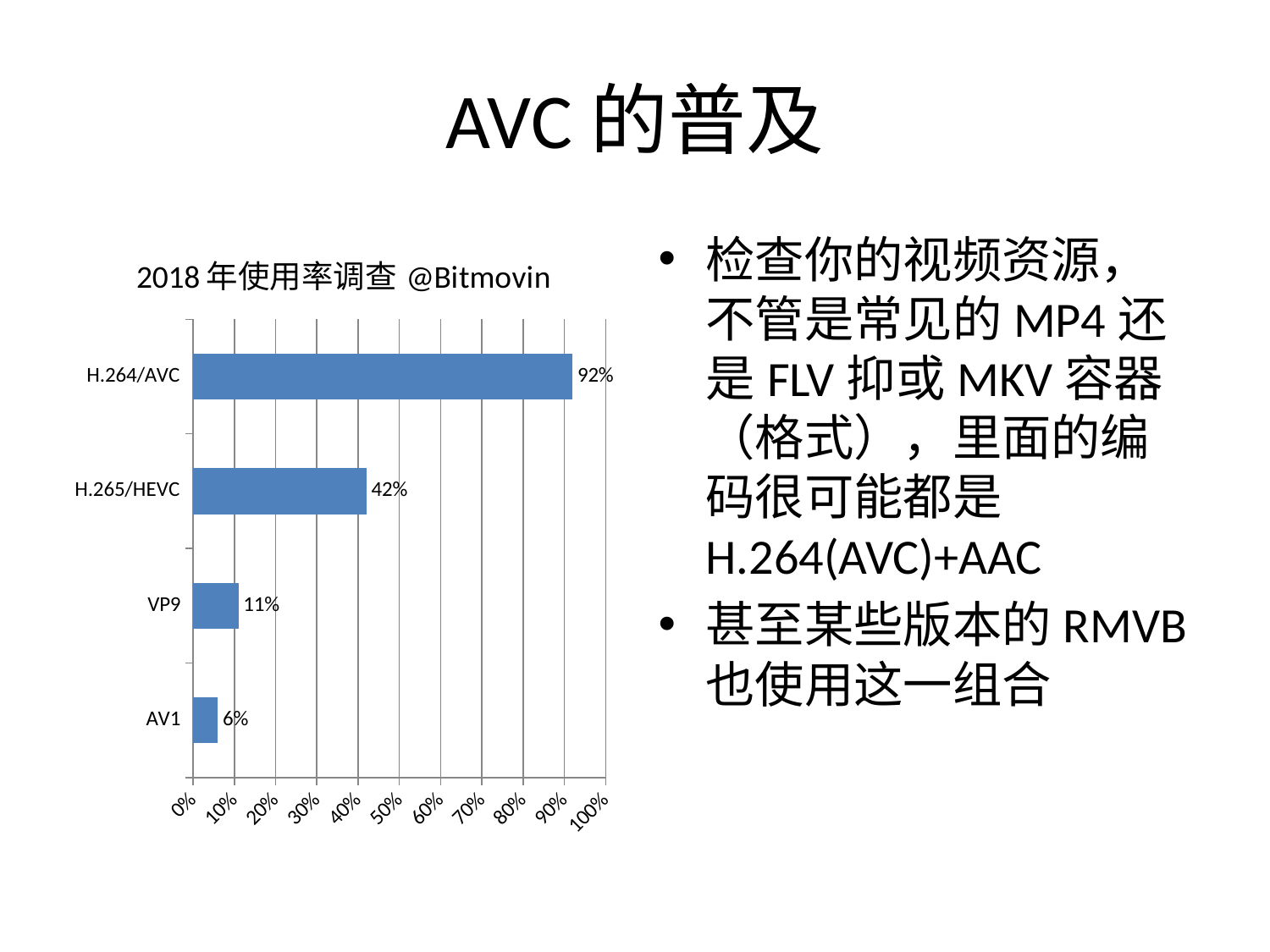

# AVC的普及

### Chart: 2018年使用率调查@Bitmovin

| Category | 普及度 |
|---|---|
| AV1 | 0.06 |
| VP9 | 0.11 |
| H.265/HEVC | 0.42 |
| H.264/AVC | 0.92 |
检查你的视频资源，不管是常见的MP4还是FLV抑或MKV容器（格式），里面的编码很可能都是H.264(AVC)+AAC
甚至某些版本的RMVB也使用这一组合